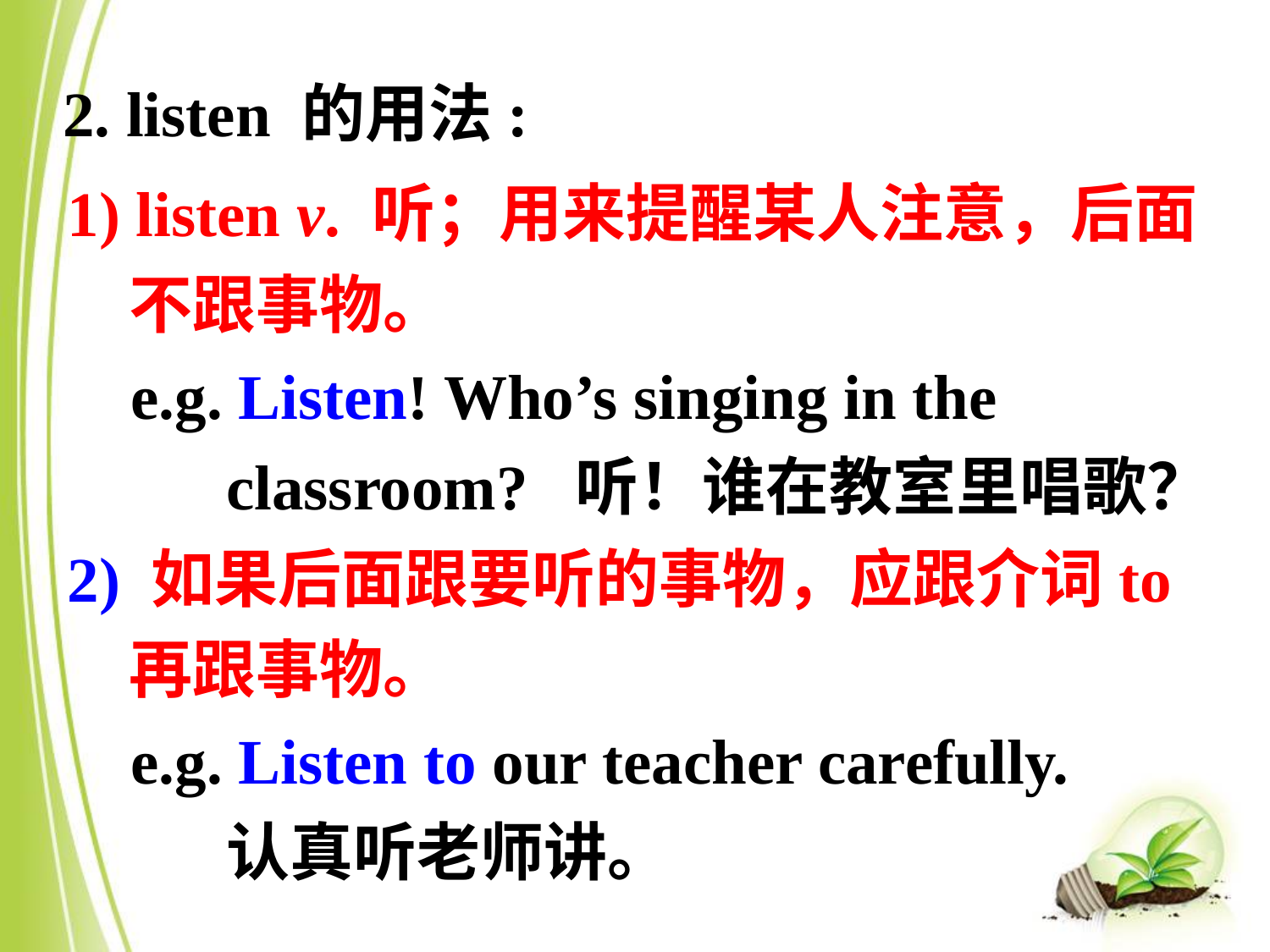

2. listen 的用法:
1) listen v. 听；用来提醒某人注意，后面不跟事物。
    e.g. Listen! Who’s singing in the
          classroom?  听！谁在教室里唱歌？
2) 如果后面跟要听的事物，应跟介词to再跟事物。
    e.g. Listen to our teacher carefully.
          认真听老师讲。